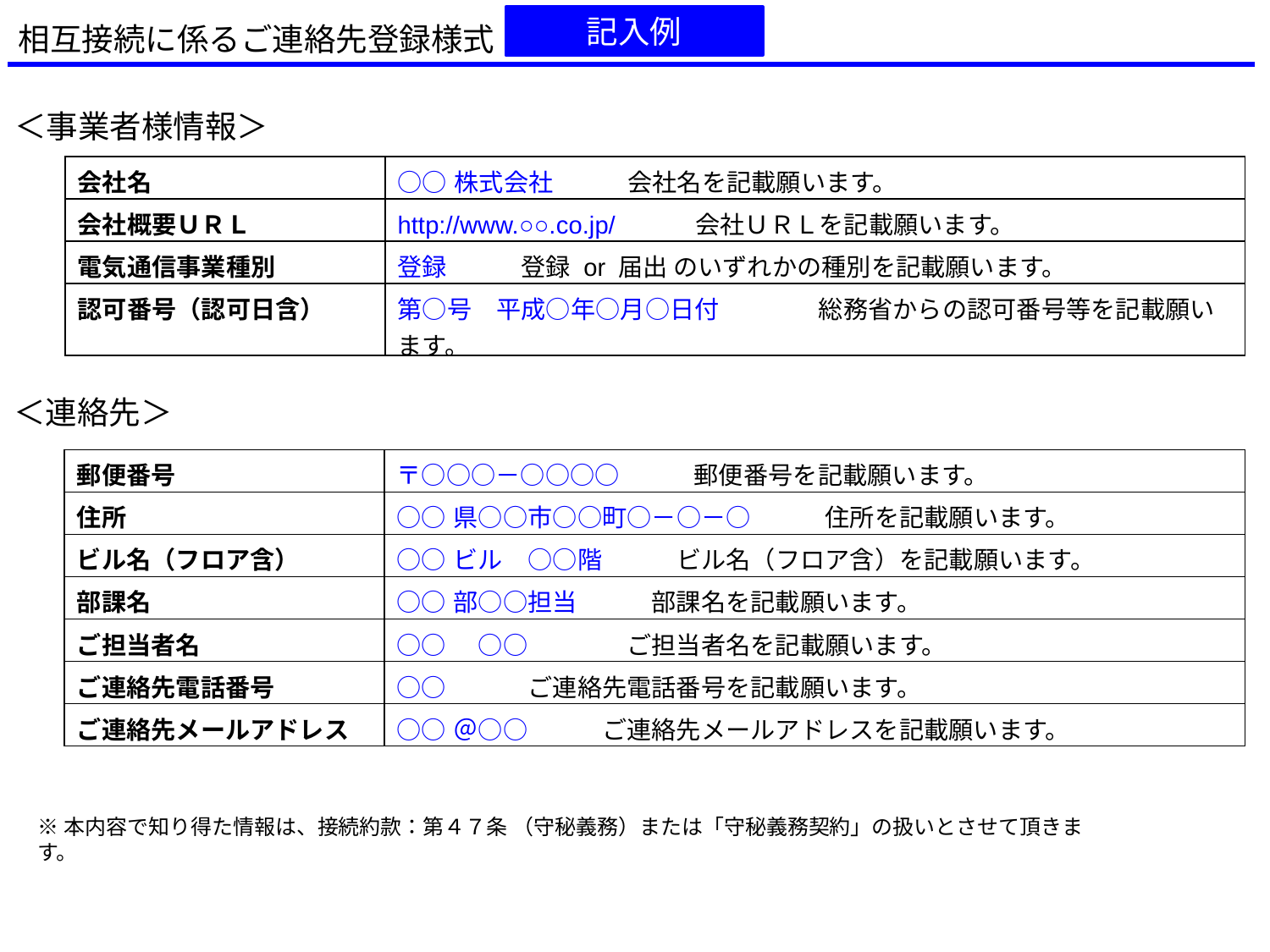

記入例
相互接続に係るご連絡先登録様式
＜事業者様情報＞
| 会社名 | ○○株式会社　　　会社名を記載願います。 |
| --- | --- |
| 会社概要ＵＲＬ | http://www.○○.co.jp/　　　会社ＵＲＬを記載願います。 |
| 電気通信事業種別 | 登録　　　登録 or 届出 のいずれかの種別を記載願います。 |
| 認可番号（認可日含） | 第○号　平成○年○月○日付　　　　総務省からの認可番号等を記載願います。 |
＜連絡先＞
| 郵便番号 | 〒○○○－○○○○　　　郵便番号を記載願います。 |
| --- | --- |
| 住所 | ○○県○○市○○町○－○－○　　　住所を記載願います。 |
| ビル名（フロア含） | ○○ビル　○○階　　　ビル名（フロア含）を記載願います。 |
| 部課名 | ○○部○○担当　　　部課名を記載願います。 |
| ご担当者名 | ○○　○○　　　　ご担当者名を記載願います。 |
| ご連絡先電話番号 | ○○　　　ご連絡先電話番号を記載願います。 |
| ご連絡先メールアドレス | ○○＠○○　　　ご連絡先メールアドレスを記載願います。 |
※本内容で知り得た情報は、接続約款：第４７条 （守秘義務）または「守秘義務契約」の扱いとさせて頂きます。